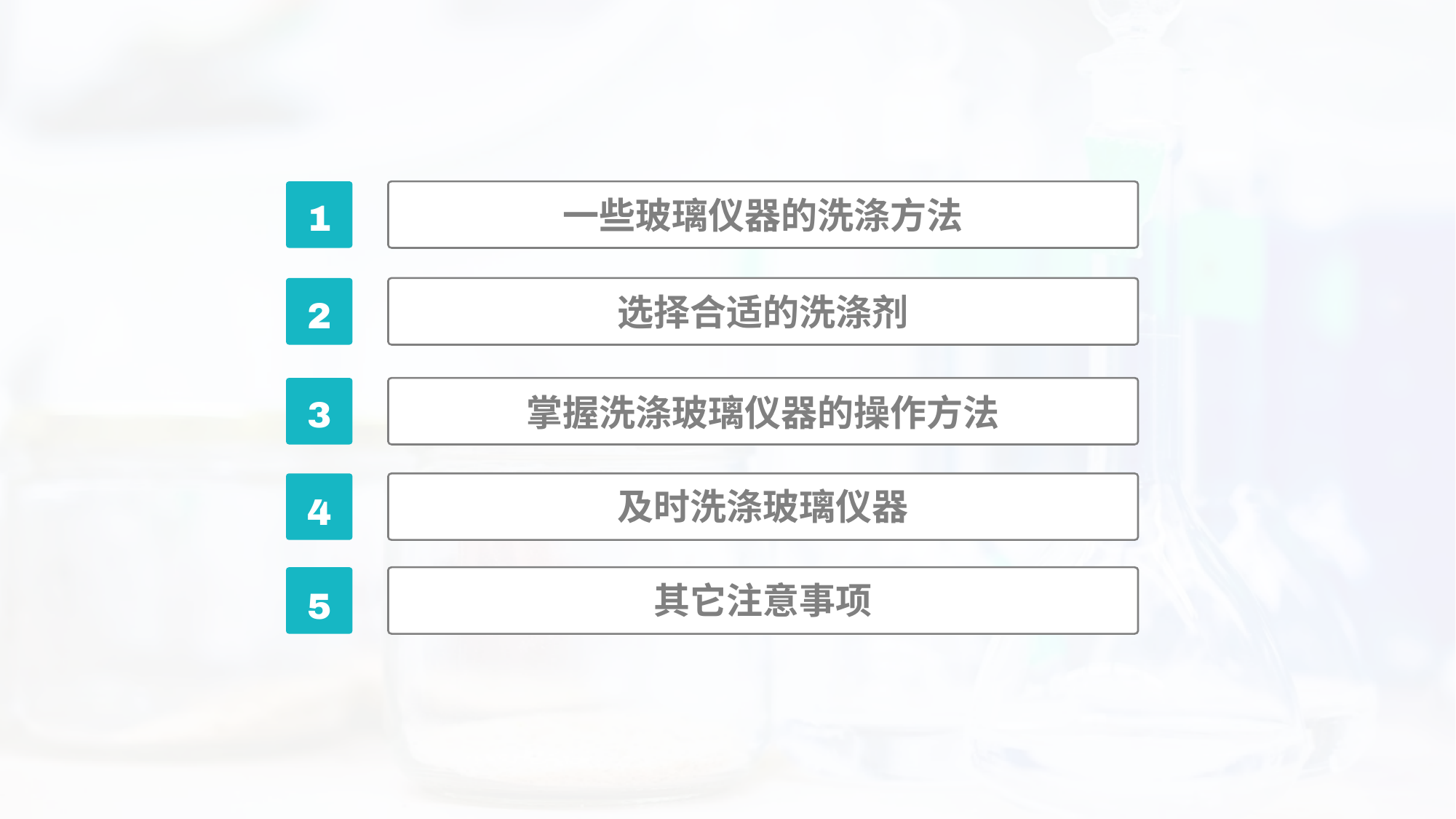

1

一些玻璃仪器的洗涤方法

2

选择合适的洗涤剂

3

掌握洗涤玻璃仪器的操作方法

4

及时洗涤玻璃仪器

5

其它注意事项